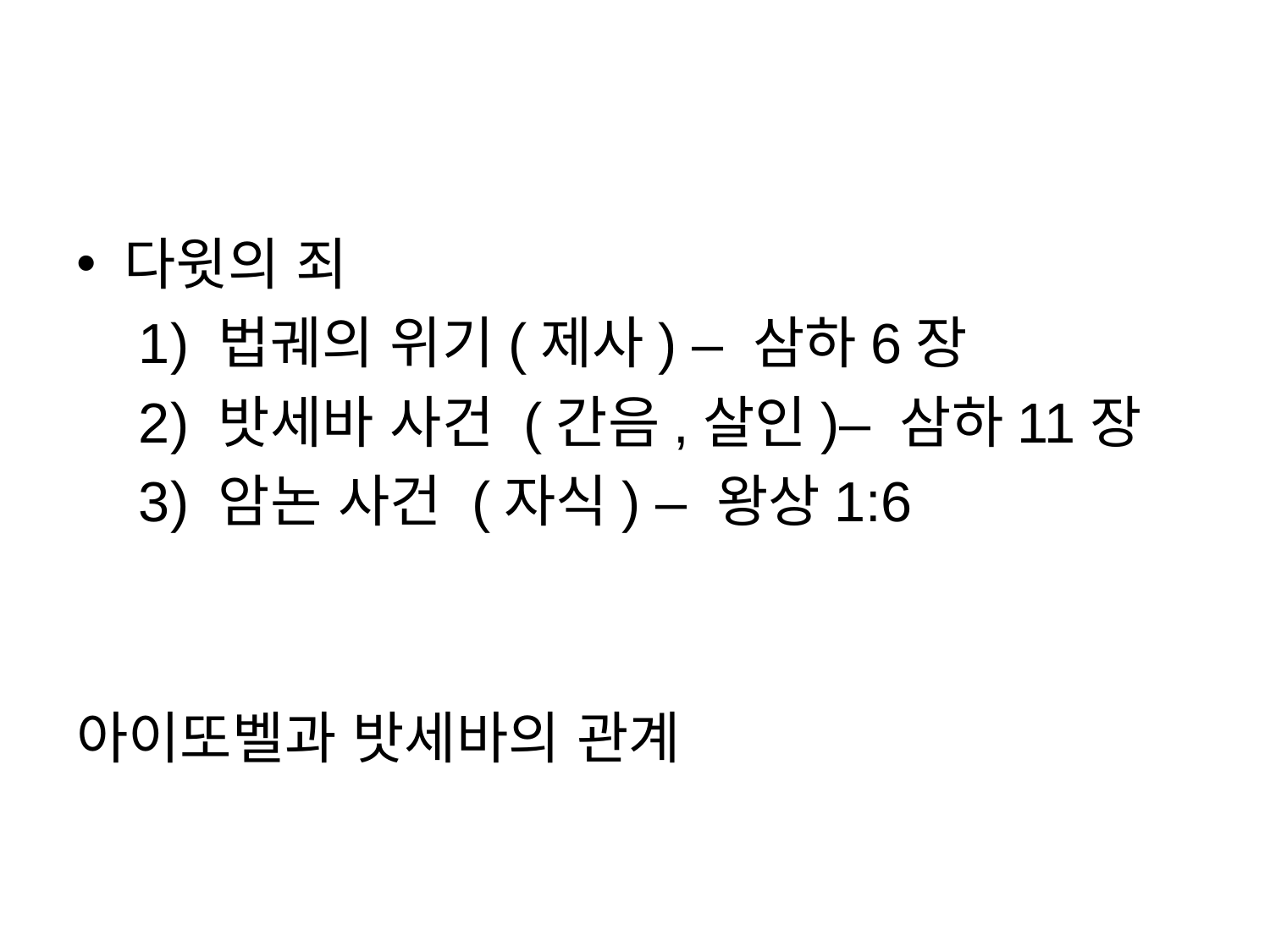

#
다윗의 죄
    1) 법궤의 위기(제사) – 삼하6장
    2) 밧세바 사건 (간음,살인)– 삼하11장
    3) 암논 사건 (자식) – 왕상1:6

아이또벨과 밧세바의 관계